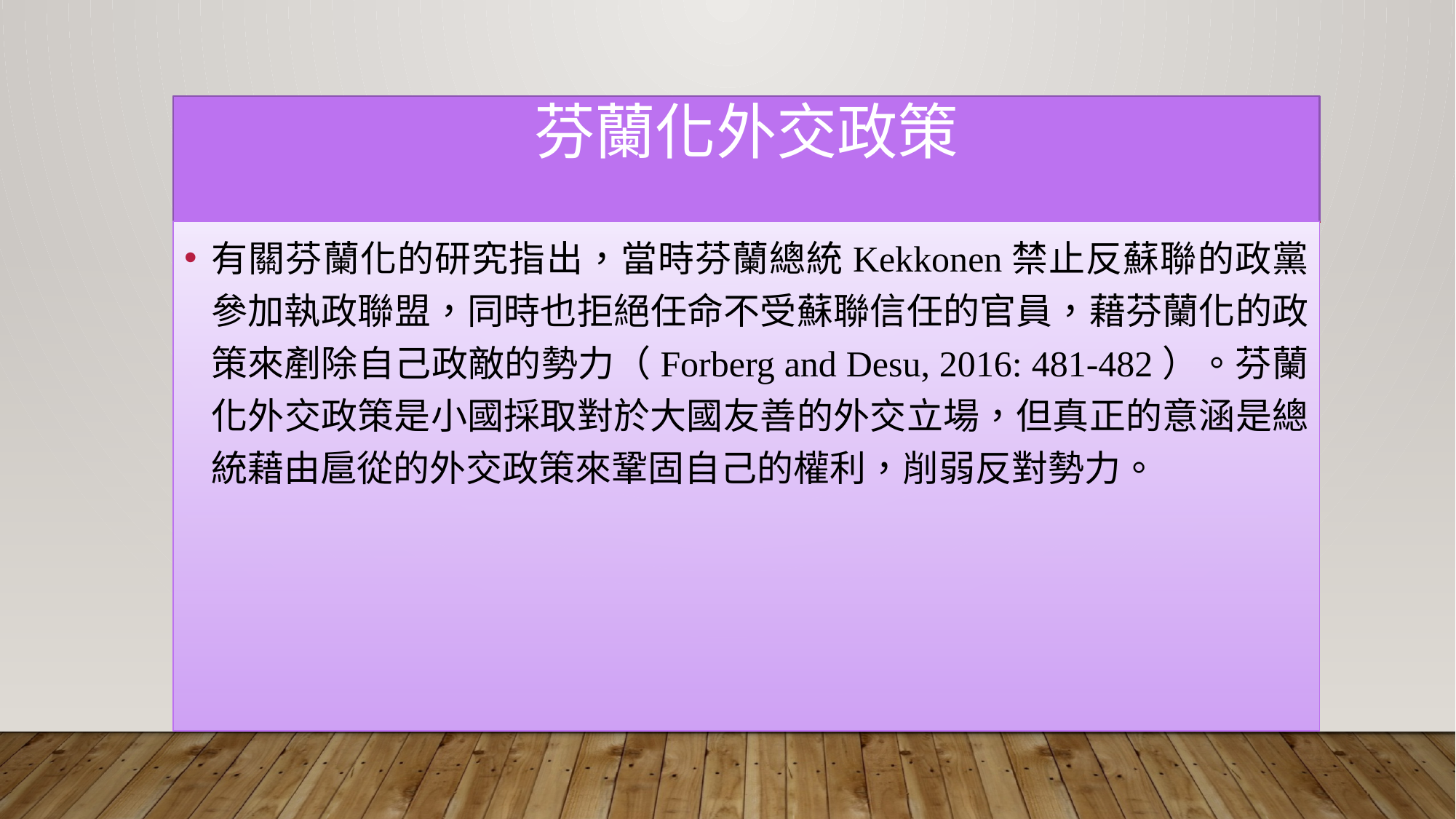

# 芬蘭化外交政策
有關芬蘭化的研究指出，當時芬蘭總統Kekkonen禁止反蘇聯的政黨參加執政聯盟，同時也拒絕任命不受蘇聯信任的官員，藉芬蘭化的政策來剷除自己政敵的勢力（Forberg and Desu, 2016: 481-482）。芬蘭化外交政策是小國採取對於大國友善的外交立場，但真正的意涵是總統藉由扈從的外交政策來鞏固自己的權利，削弱反對勢力。